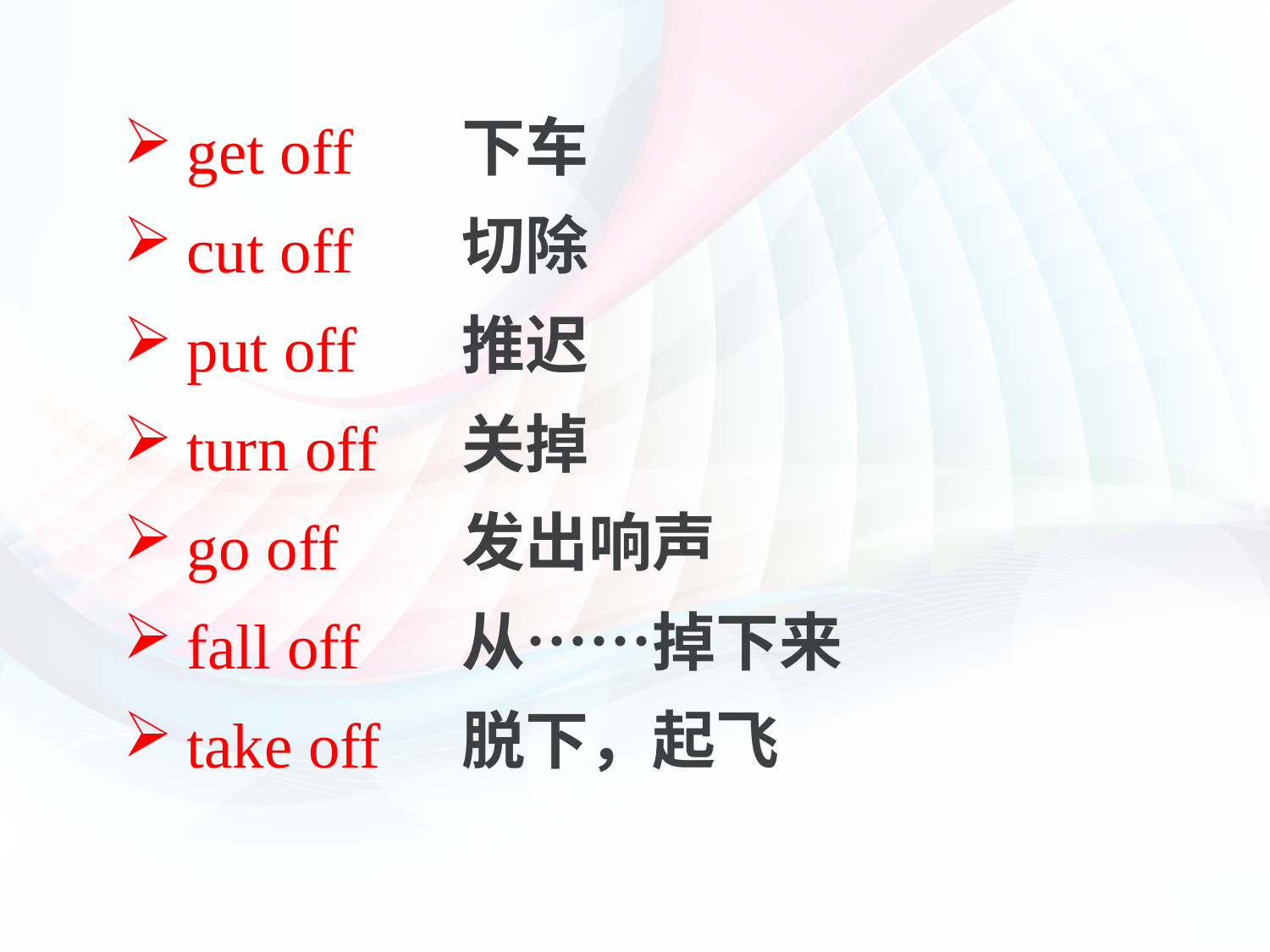

下车
切除
推迟
关掉
发出响声
从……掉下来
脱下，起飞

get off
cut off
put off
turn off
go off
fall off
take off